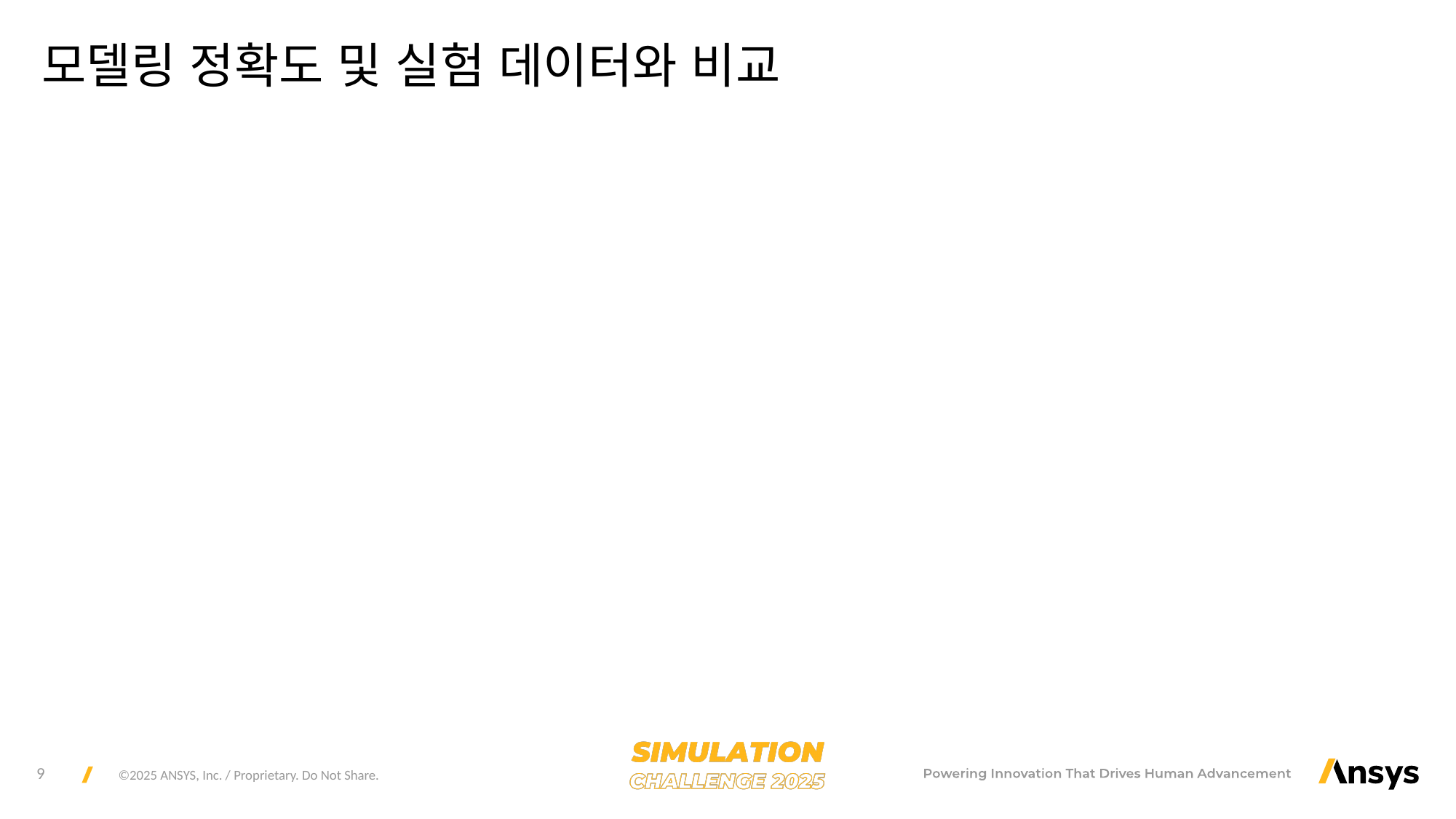

# 모델링 정확도 및 실험 데이터와 비교